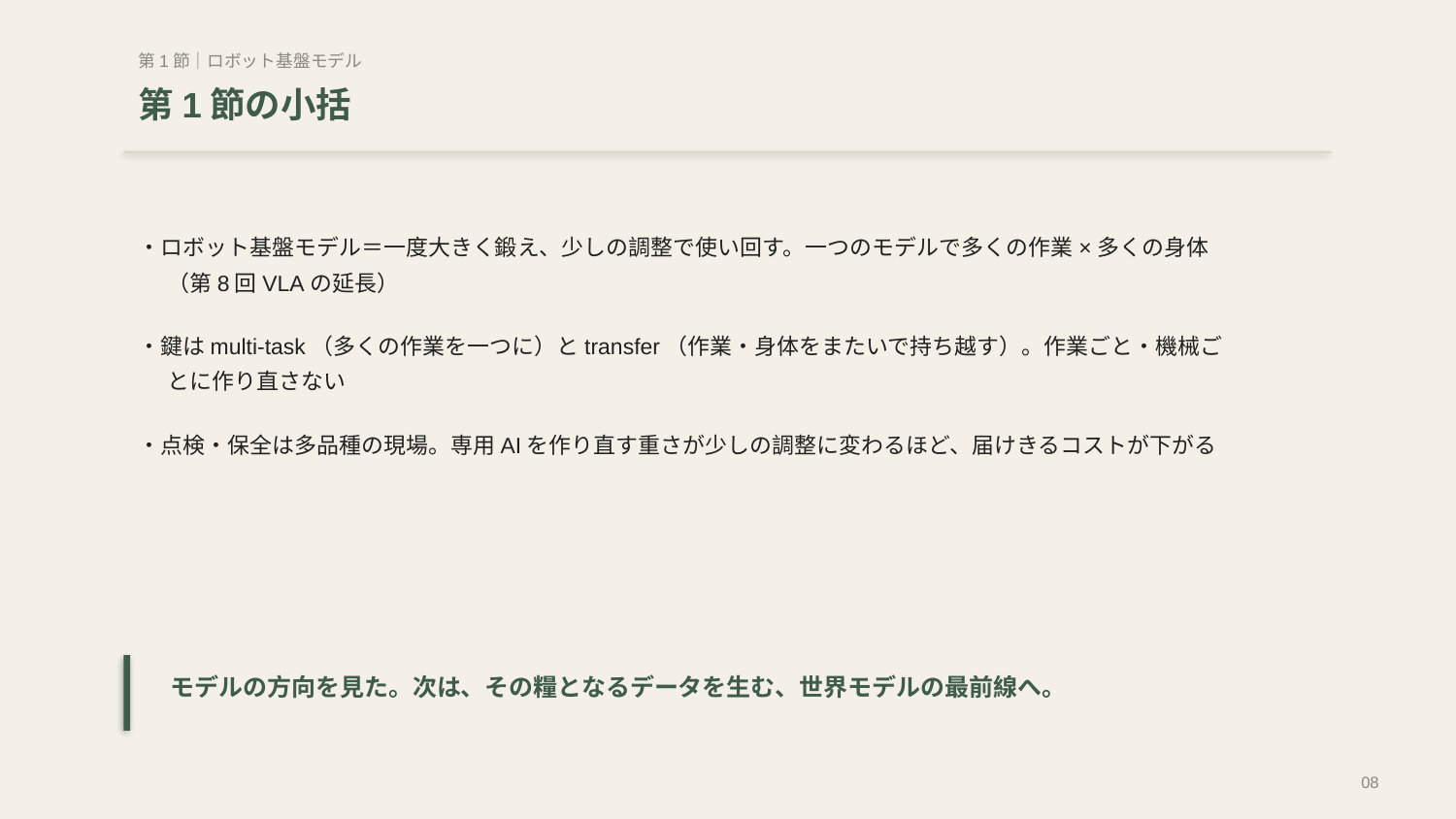

第1節｜ロボット基盤モデル
第1節の小括

・ロボット基盤モデル＝一度大きく鍛え、少しの調整で使い回す。一つのモデルで多くの作業×多くの身体（第8回VLAの延長）
・鍵はmulti-task（多くの作業を一つに）とtransfer（作業・身体をまたいで持ち越す）。作業ごと・機械ごとに作り直さない
・点検・保全は多品種の現場。専用AIを作り直す重さが少しの調整に変わるほど、届けきるコストが下がる

モデルの方向を見た。次は、その糧となるデータを生む、世界モデルの最前線へ。
08